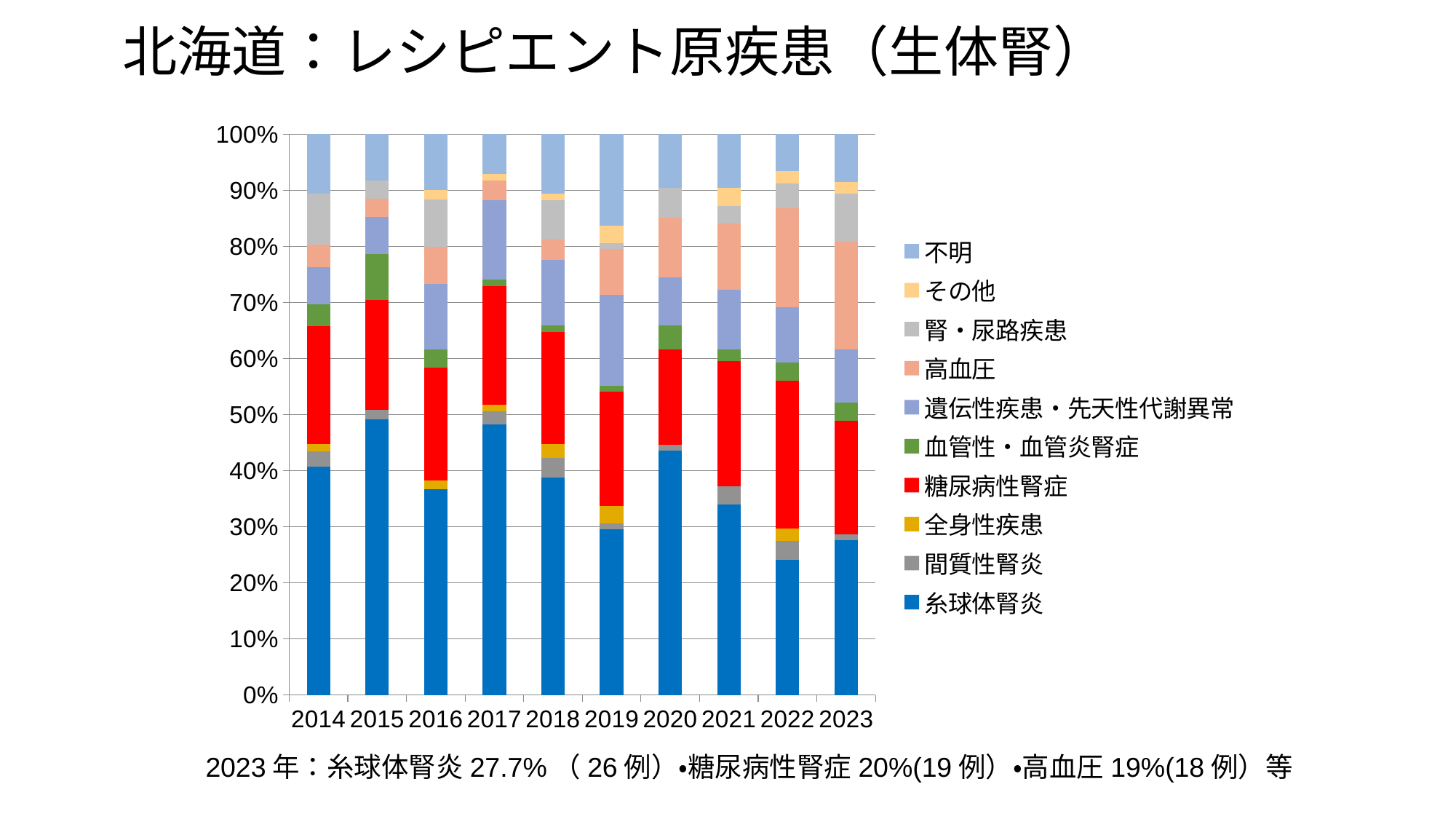

# 北海道：レシピエント原疾患（生体腎）

### Chart

| Category | 糸球体腎炎 | 間質性腎炎 | 全身性疾患 | 糖尿病性腎症 | 血管性・血管炎腎症 | 遺伝性疾患・先天性代謝異常 | 高血圧 | 腎・尿路疾患 | その他 | 不明 |
|---|---|---|---|---|---|---|---|---|---|---|
| 2014 | 31.0 | 2.0 | 1.0 | 16.0 | 3.0 | 5.0 | 3.0 | 7.0 | 0.0 | 8.0 |
| 2015 | 30.0 | 1.0 | 0.0 | 12.0 | 5.0 | 4.0 | 2.0 | 2.0 | 0.0 | 5.0 |
| 2016 | 22.0 | 0.0 | 1.0 | 12.0 | 2.0 | 7.0 | 4.0 | 5.0 | 1.0 | 6.0 |
| 2017 | 41.0 | 2.0 | 1.0 | 18.0 | 1.0 | 12.0 | 3.0 | 0.0 | 1.0 | 6.0 |
| 2018 | 33.0 | 3.0 | 2.0 | 17.0 | 1.0 | 10.0 | 3.0 | 6.0 | 1.0 | 9.0 |
| 2019 | 29.0 | 1.0 | 3.0 | 20.0 | 1.0 | 16.0 | 8.0 | 1.0 | 3.0 | 16.0 |
| 2020 | 41.0 | 1.0 | 0.0 | 16.0 | 4.0 | 8.0 | 10.0 | 5.0 | 0.0 | 9.0 |
| 2021 | 32.0 | 3.0 | 0.0 | 21.0 | 2.0 | 10.0 | 11.0 | 3.0 | 3.0 | 9.0 |
| 2022 | 22.0 | 3.0 | 2.0 | 24.0 | 3.0 | 9.0 | 16.0 | 4.0 | 2.0 | 6.0 |
| 2023 | 26.0 | 1.0 | 0.0 | 19.0 | 3.0 | 9.0 | 18.0 | 8.0 | 2.0 | 8.0 |
2023年：糸球体腎炎27.7%（26例）・糖尿病性腎症20%(19例）・高血圧19%(18例）等